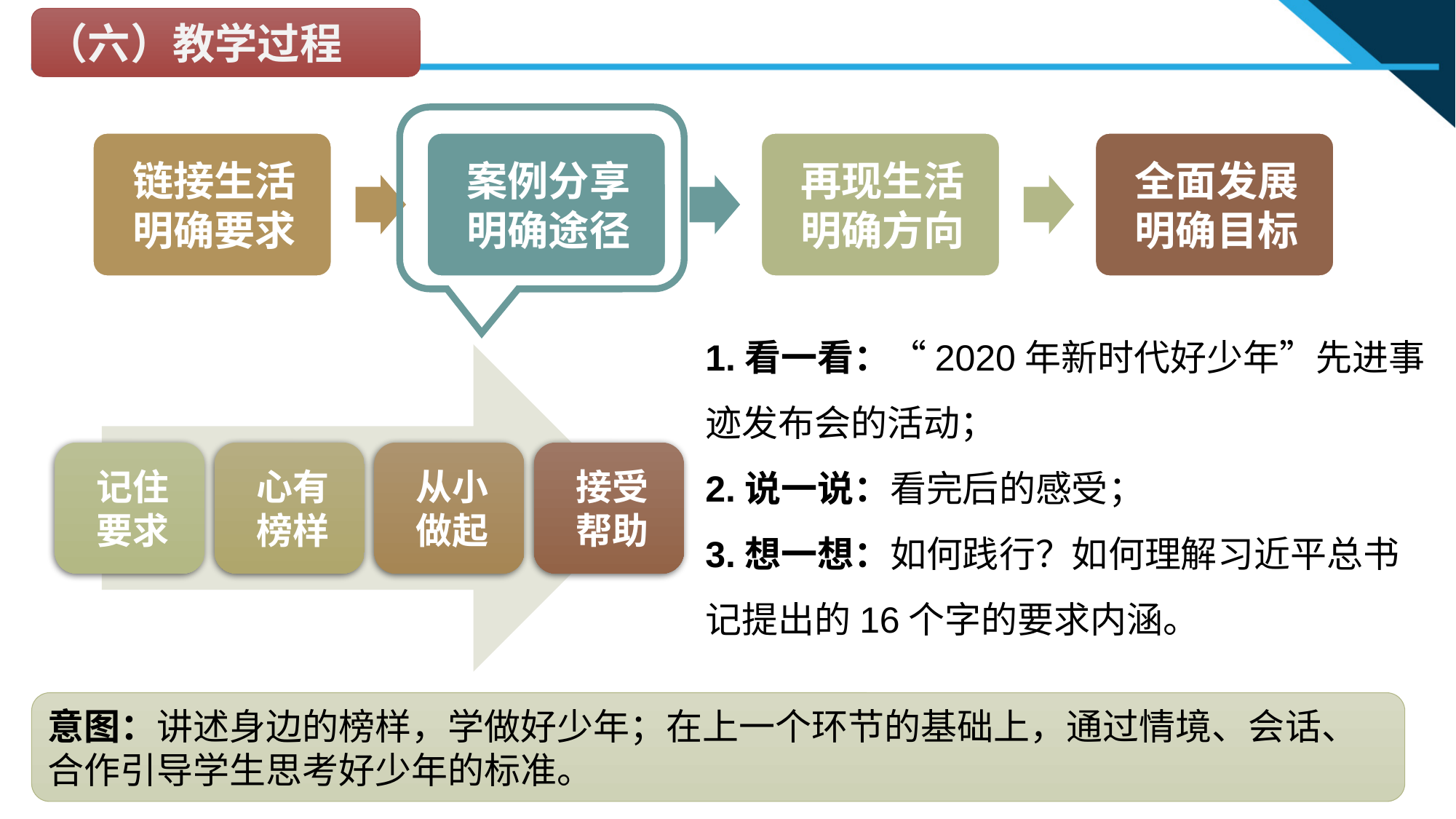

（六）教学过程
链接生活明确要求

案例分享明确途径

再现生活明确方向

全面发展明确目标

1.看一看：“2020年新时代好少年”先进事迹发布会的活动；
2.说一说：看完后的感受；
3.想一想：如何践行？如何理解习近平总书记提出的16个字的要求内涵。
记住要求
心有榜样
从小做起
接受帮助
意图：讲述身边的榜样，学做好少年；在上一个环节的基础上，通过情境、会话、合作引导学生思考好少年的标准。